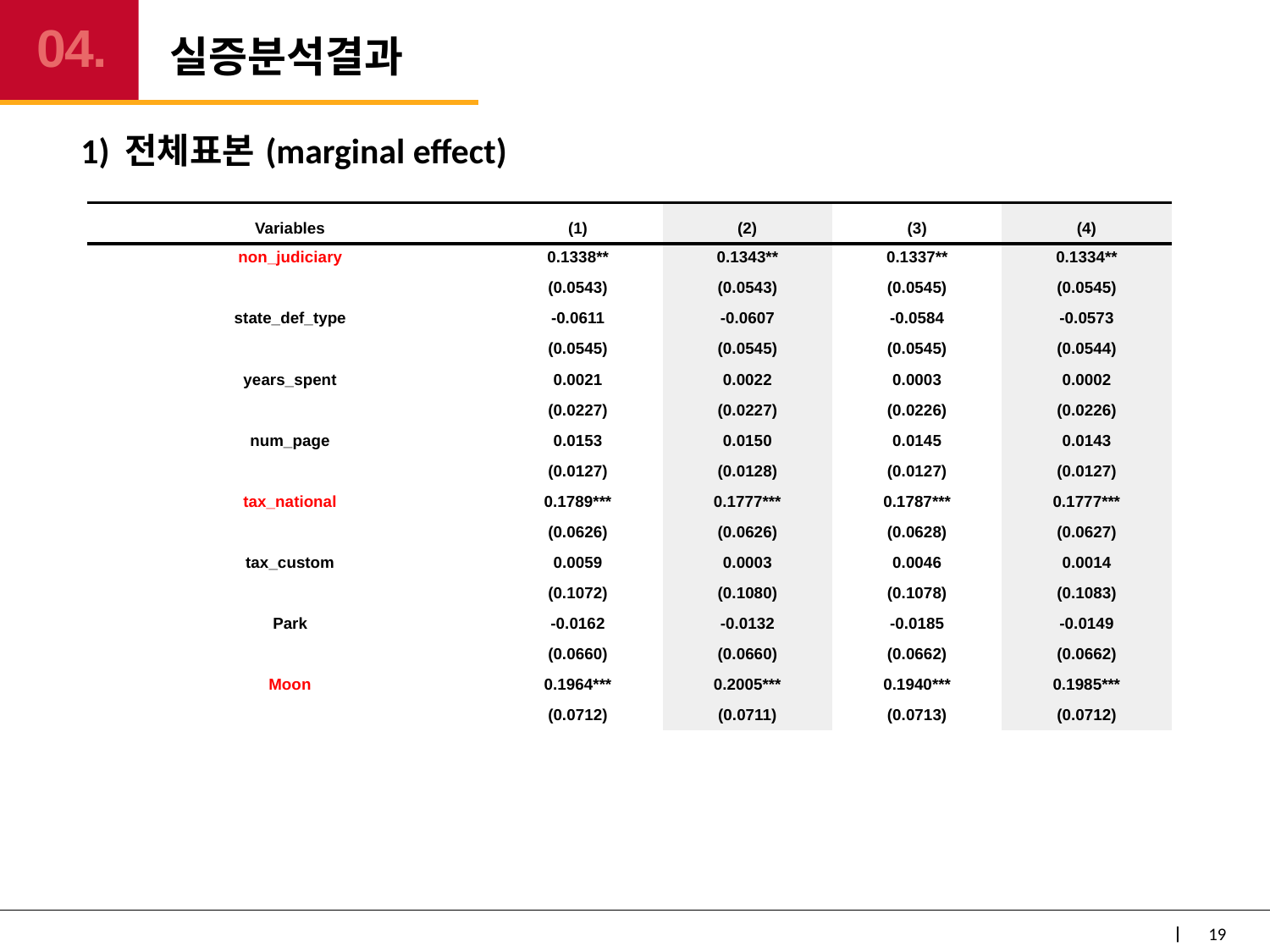

# 실증분석결과
04.
1) 전체표본(marginal effect)

| Variables | (1) | (2) | (3) | (4) |
| --- | --- | --- | --- | --- |

| non\_judiciary | 0.1338\*\* | 0.1343\*\* | 0.1337\*\* | 0.1334\*\* |
| --- | --- | --- | --- | --- |
|  | (0.0543) | (0.0543) | (0.0545) | (0.0545) |
| state\_def\_type | -0.0611 | -0.0607 | -0.0584 | -0.0573 |
|  | (0.0545) | (0.0545) | (0.0545) | (0.0544) |
| years\_spent | 0.0021 | 0.0022 | 0.0003 | 0.0002 |
|  | (0.0227) | (0.0227) | (0.0226) | (0.0226) |
| num\_page | 0.0153 | 0.0150 | 0.0145 | 0.0143 |
|  | (0.0127) | (0.0128) | (0.0127) | (0.0127) |
| tax\_national | 0.1789\*\*\* | 0.1777\*\*\* | 0.1787\*\*\* | 0.1777\*\*\* |
|  | (0.0626) | (0.0626) | (0.0628) | (0.0627) |
| tax\_custom | 0.0059 | 0.0003 | 0.0046 | 0.0014 |
|  | (0.1072) | (0.1080) | (0.1078) | (0.1083) |
| Park | -0.0162 | -0.0132 | -0.0185 | -0.0149 |
|  | (0.0660) | (0.0660) | (0.0662) | (0.0662) |
| Moon | 0.1964\*\*\* | 0.2005\*\*\* | 0.1940\*\*\* | 0.1985\*\*\* |
|  | (0.0712) | (0.0711) | (0.0713) | (0.0712) |